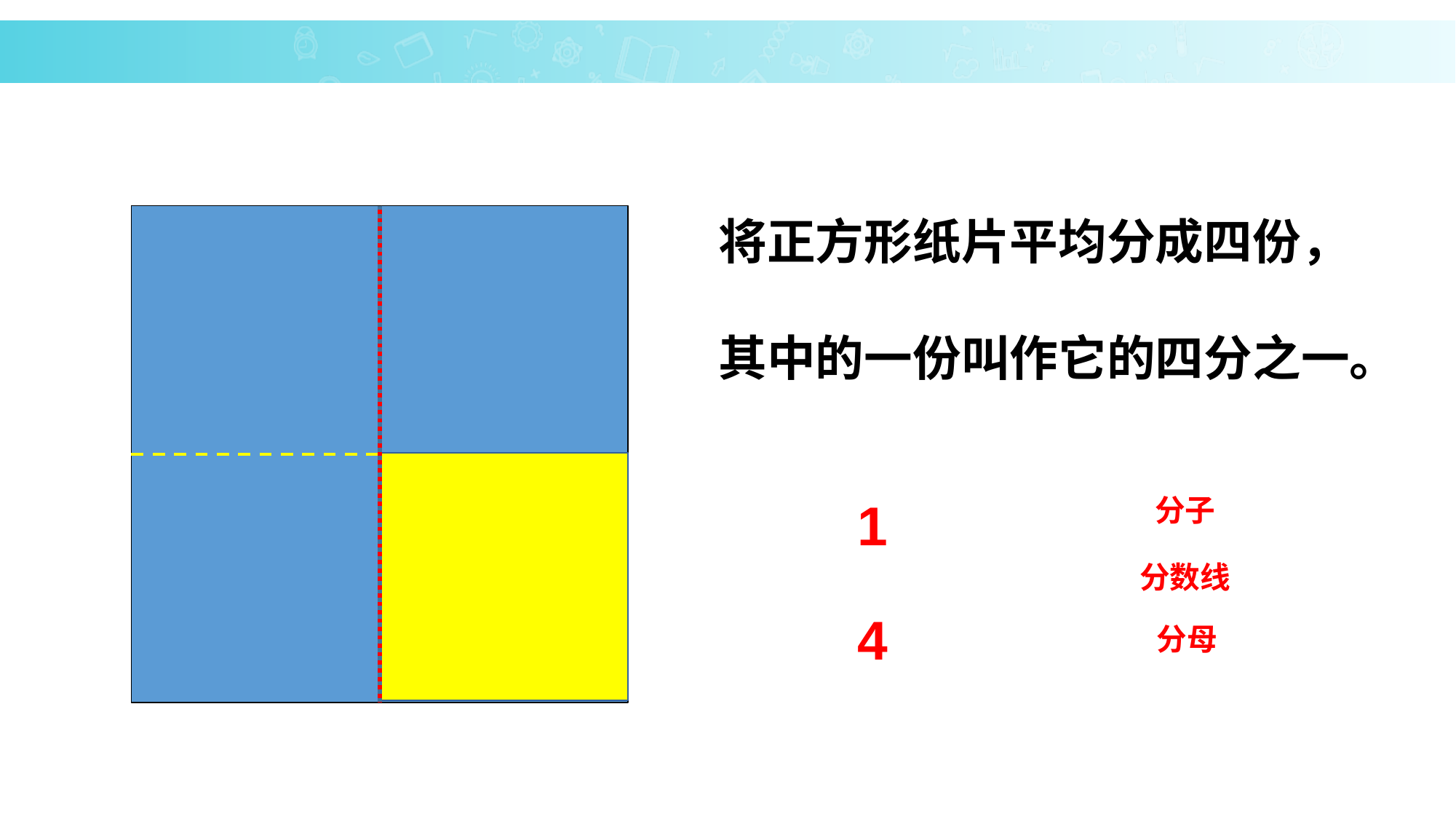

将正方形纸片平均分成四份，

其中的一份叫作它的四分之一。

1
4
分子
分数线
分母